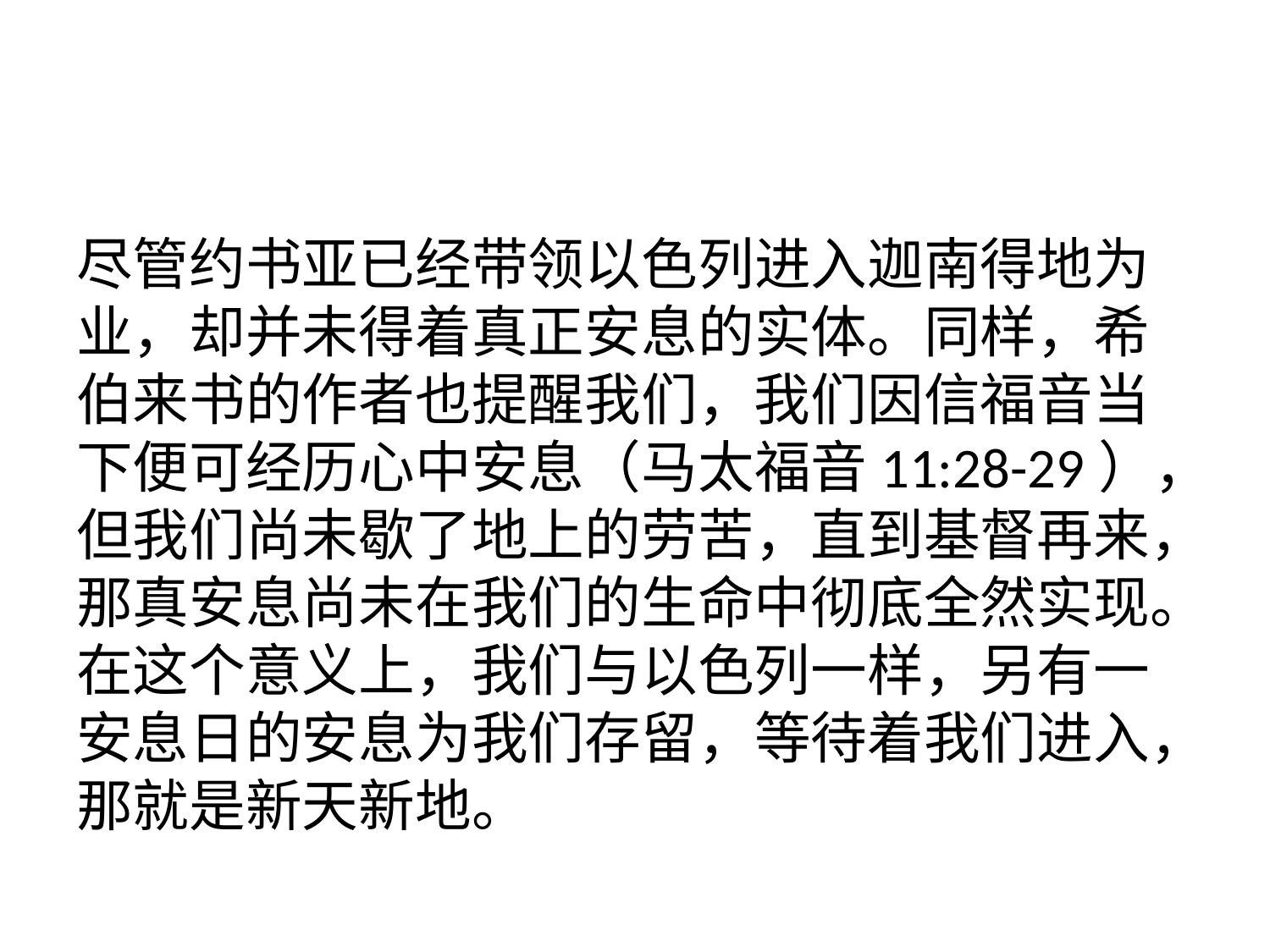

#
尽管约书亚已经带领以色列进入迦南得地为业，却并未得着真正安息的实体。同样，希伯来书的作者也提醒我们，我们因信福音当下便可经历心中安息（马太福音11:28-29），但我们尚未歇了地上的劳苦，直到基督再来，那真安息尚未在我们的生命中彻底全然实现。在这个意义上，我们与以色列一样，另有一安息日的安息为我们存留，等待着我们进入，那就是新天新地。